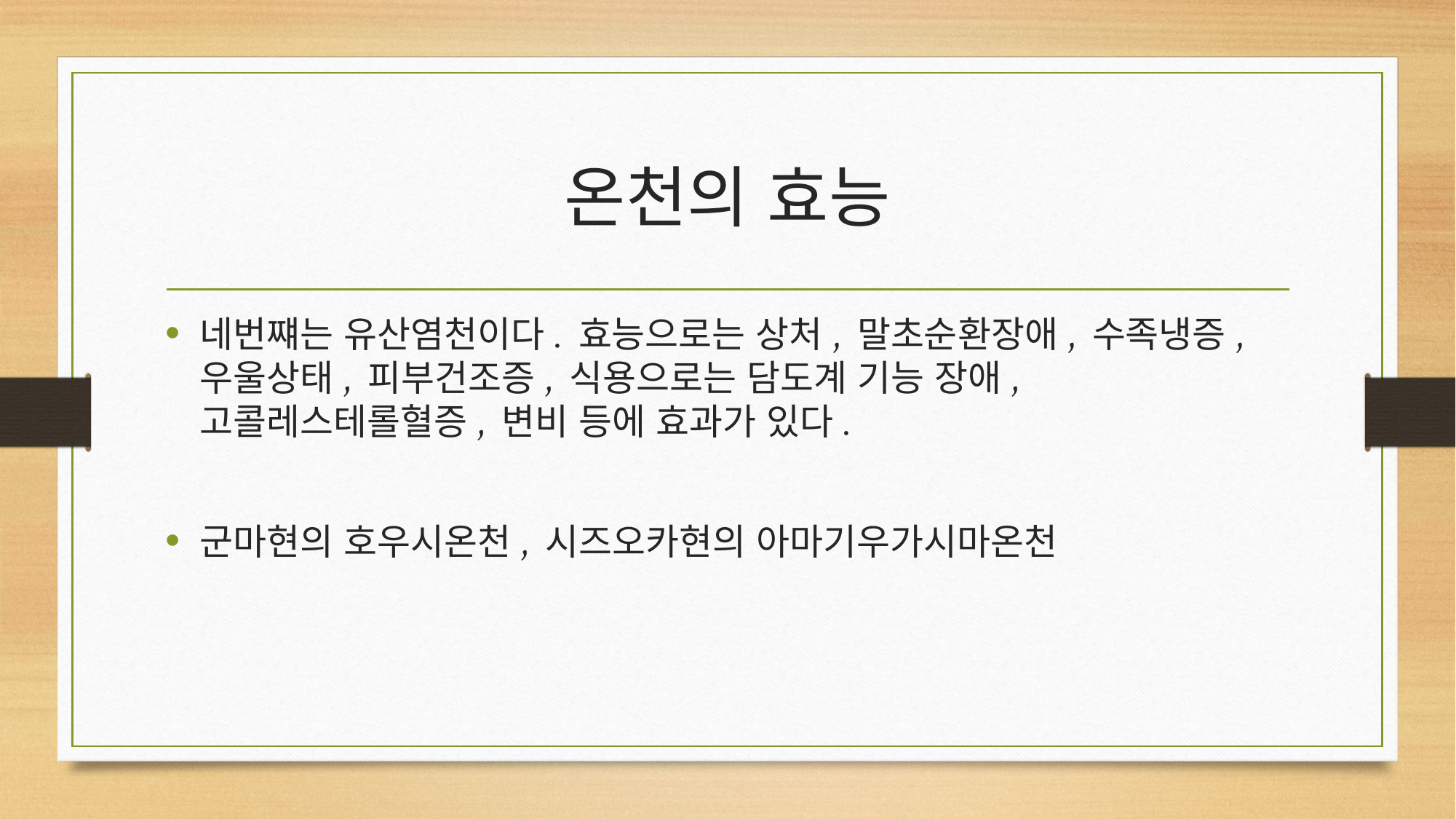

# 온천의 효능
네번쨰는 유산염천이다. 효능으로는 상처, 말초순환장애, 수족냉증, 우울상태, 피부건조증, 식용으로는 담도계 기능 장애, 고콜레스테롤혈증, 변비 등에 효과가 있다.

군마현의 호우시온천, 시즈오카현의 아마기우가시마온천